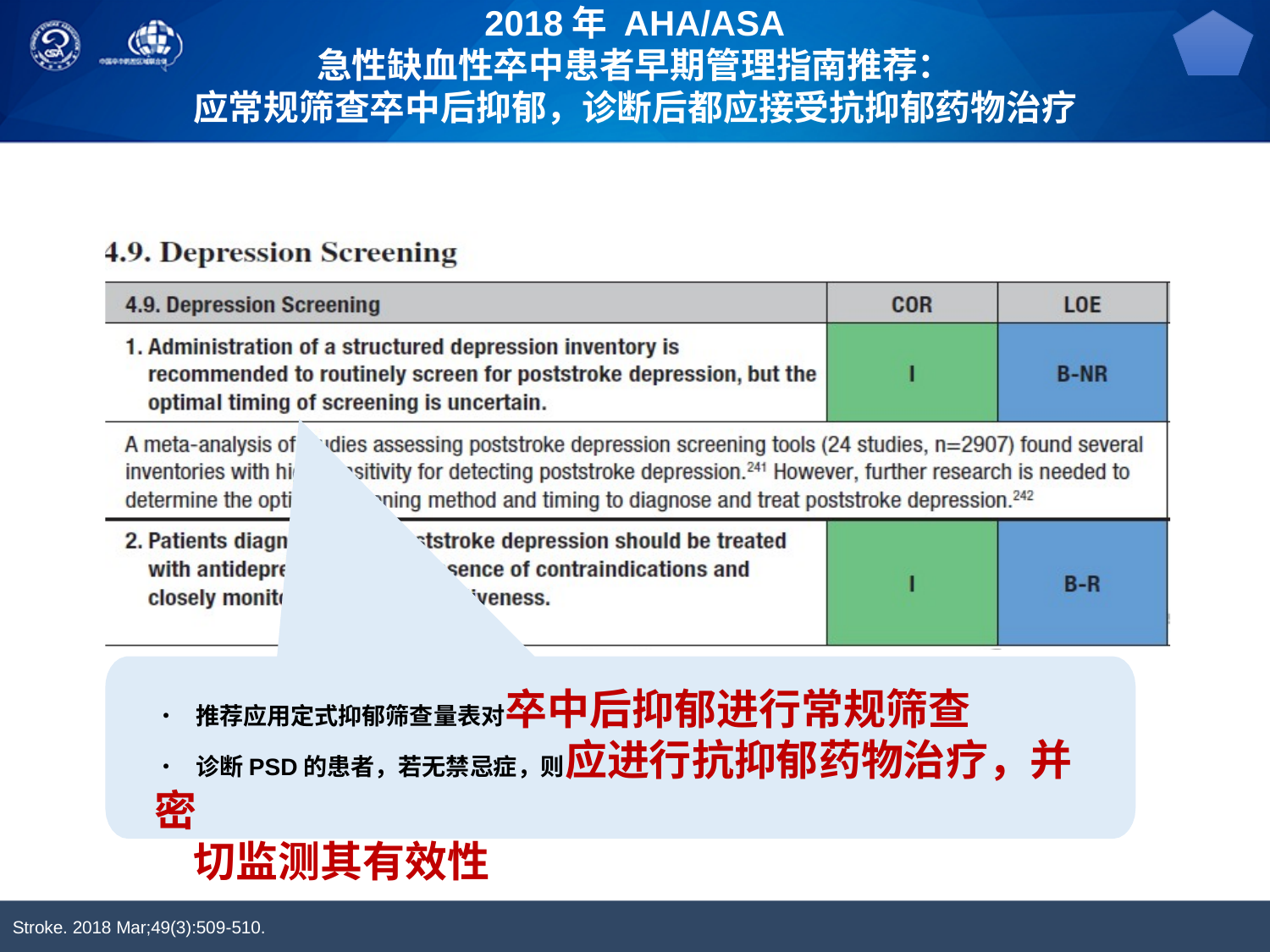

# 2018年 AHA/ASA 急性缺血性卒中患者早期管理指南推荐： 应常规筛查卒中后抑郁，诊断后都应接受抗抑郁药物治疗

•	推荐应用定式抑郁筛查量表对卒中后抑郁进行常规筛查
•	诊断PSD的患者，若无禁忌症，则应进行抗抑郁药物治疗，并密
切监测其有效性
工业设计系

Stroke. 2018 Mar;49(3):509-510.